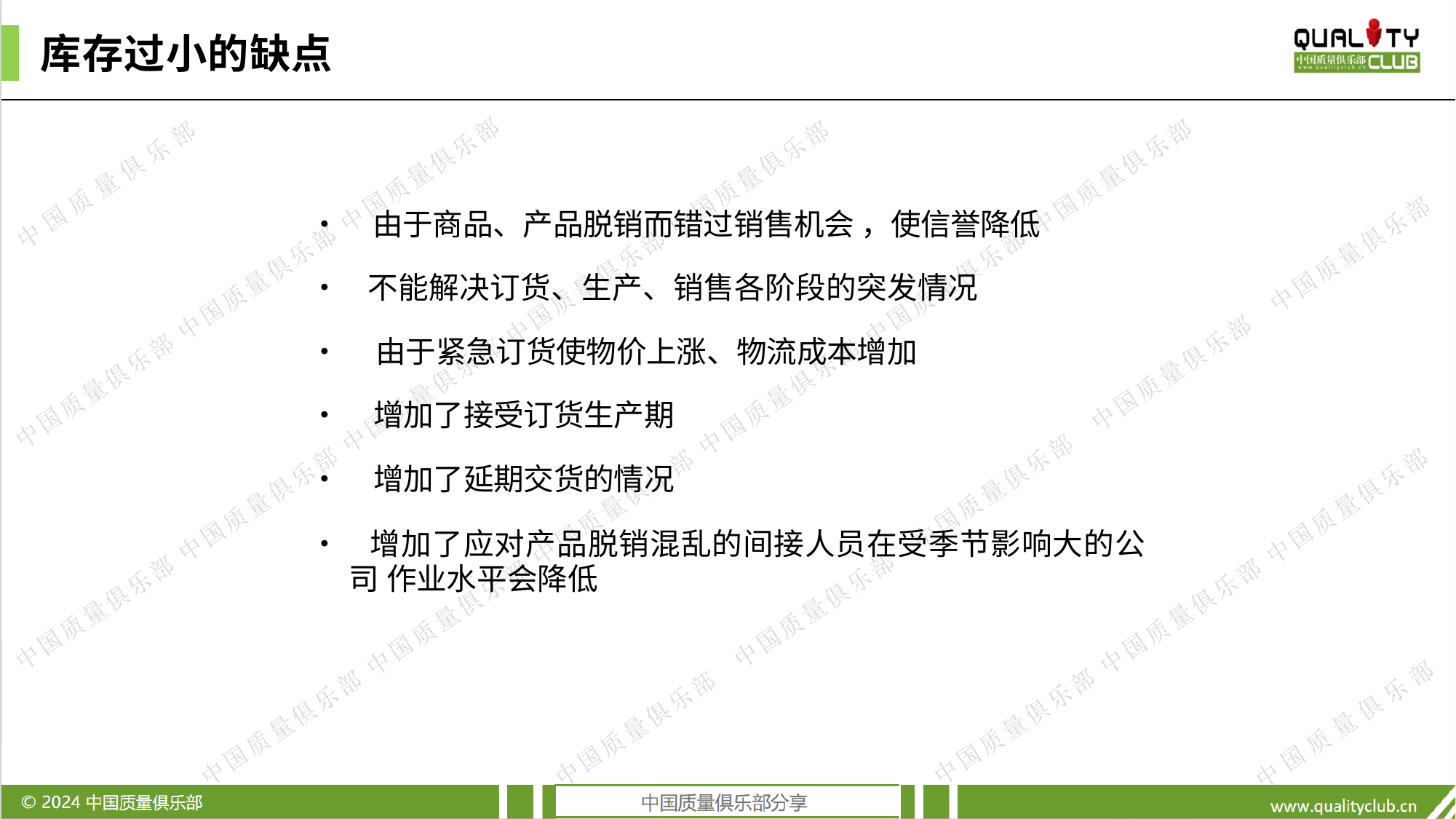

库存过小的缺点

•    由于商品、产品脱销而错过销售机会 ，使信誉降低

•   不能解决订货、生产、销售各阶段的突发情况

•   由于紧急订货使物价上涨、物流成本增加

•   增加了接受订货生产期

•   增加了延期交货的情况

•   增加了应对产品脱销混乱的间接人员在受季节影响大的公司 作业水平会降低